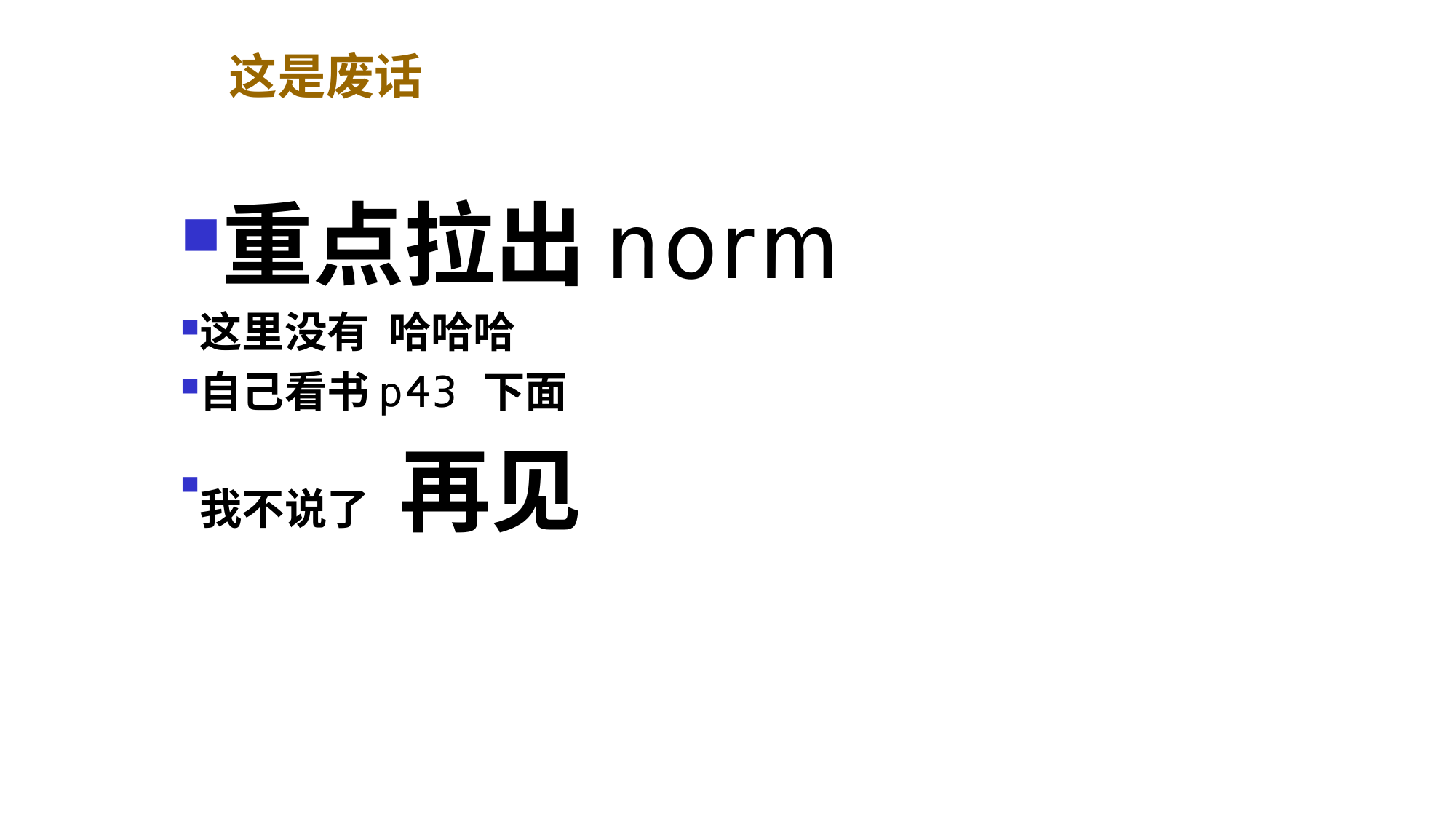

# 这是废话
重点拉出norm
这里没有  哈哈哈
自己看书p43 下面
我不说了  再见